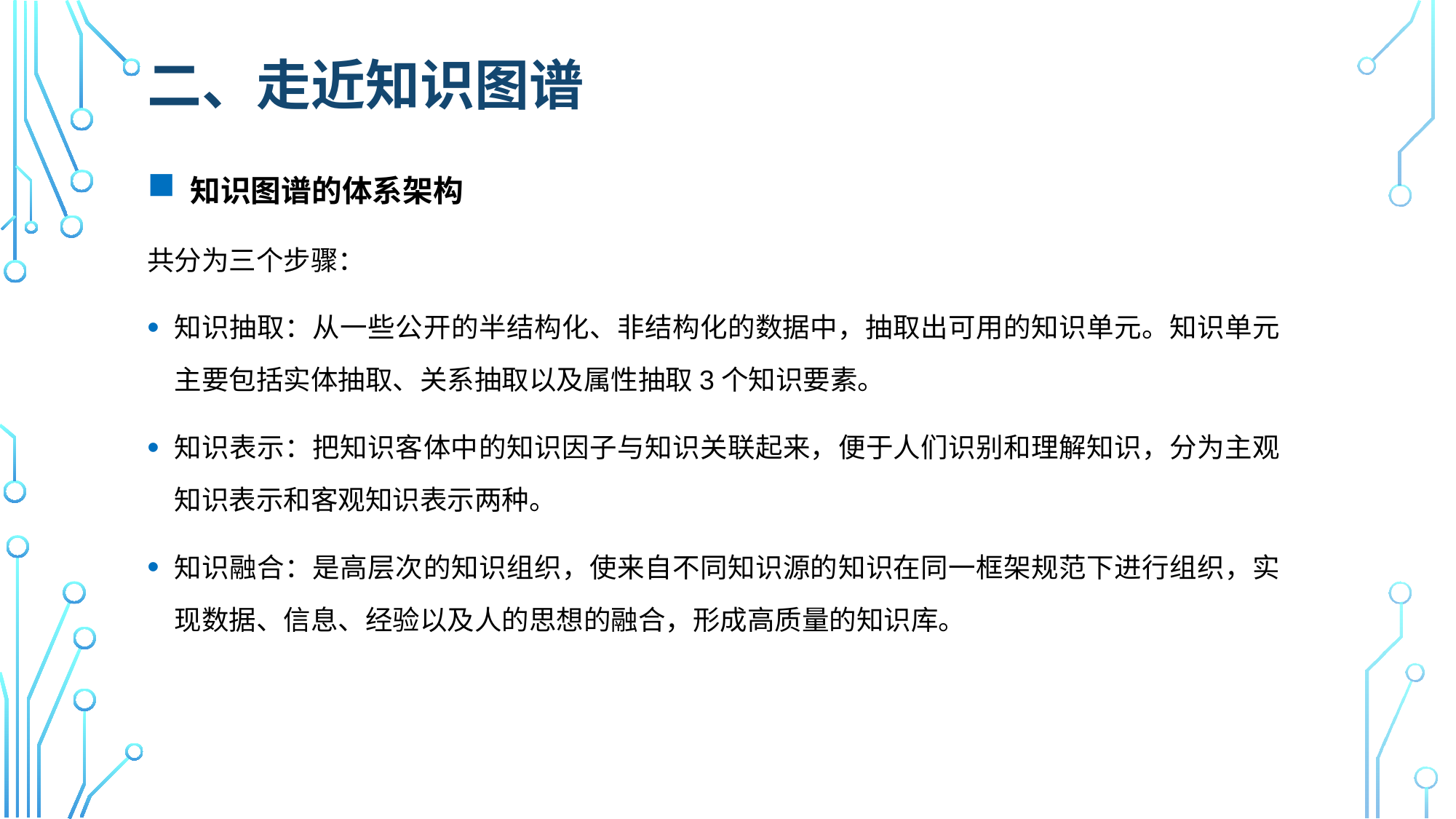

# 二、走近知识图谱
 知识图谱的体系架构
共分为三个步骤：
知识抽取：从一些公开的半结构化、非结构化的数据中，抽取出可用的知识单元。知识单元主要包括实体抽取、关系抽取以及属性抽取3个知识要素。
知识表示：把知识客体中的知识因子与知识关联起来，便于人们识别和理解知识，分为主观知识表示和客观知识表示两种。
知识融合：是高层次的知识组织，使来自不同知识源的知识在同一框架规范下进行组织，实现数据、信息、经验以及人的思想的融合，形成高质量的知识库。